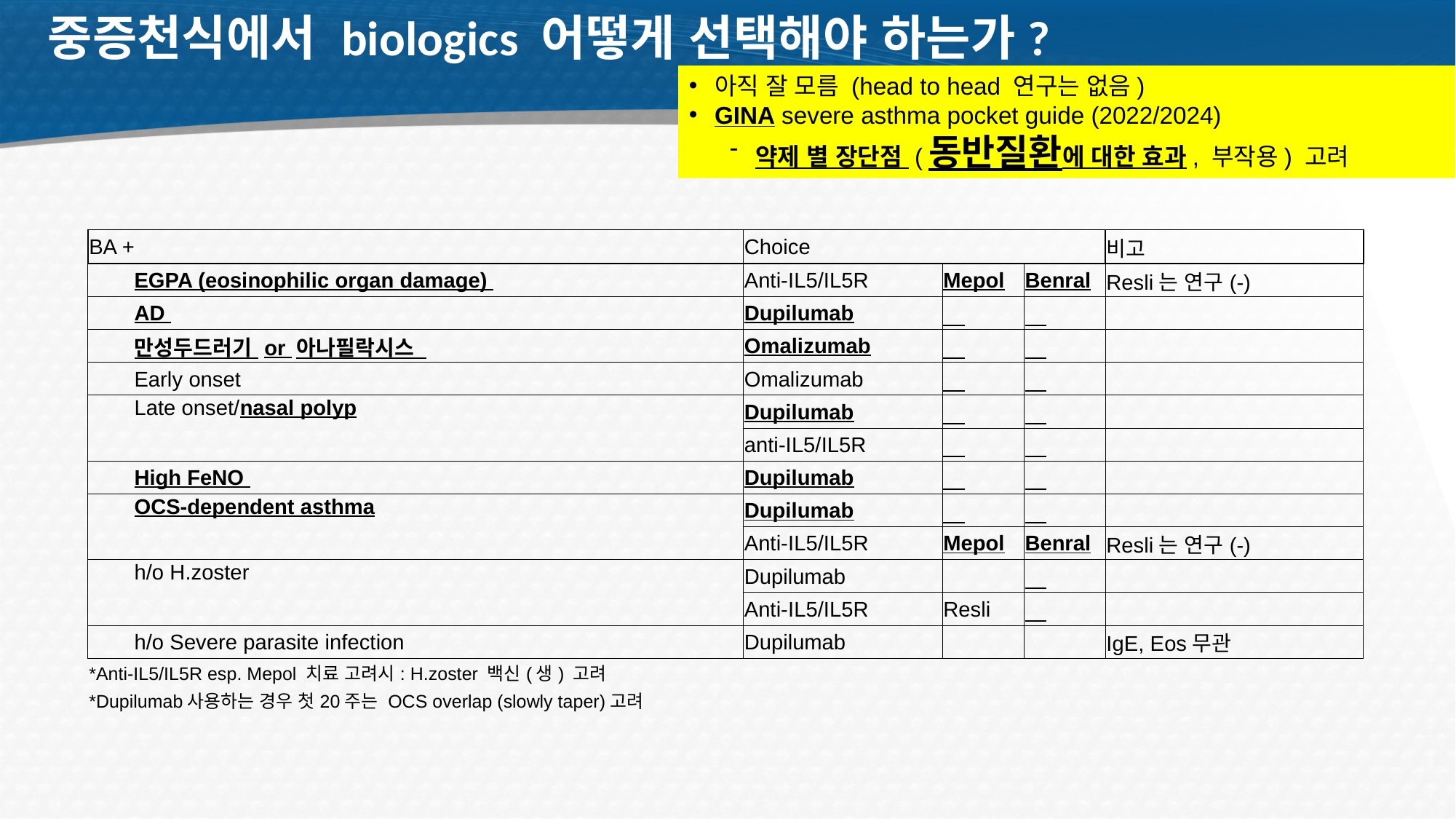

# 중증천식에서 biologics 어떻게 선택해야 하는가?
아직 잘 모름 (head to head 연구는 없음)
GINA severe asthma pocket guide (2022/2024)
약제 별 장단점 (동반질환에 대한 효과, 부작용) 고려
| BA + | Choice |  |  | 비고 |
| --- | --- | --- | --- | --- |
| EGPA (eosinophilic organ damage) | Anti-IL5/IL5R | Mepol | Benral | Resli는 연구(-) |
| AD | Dupilumab |  |  |  |
| 만성두드러기 or 아나필락시스 | Omalizumab |  |  |  |
| Early onset | Omalizumab |  |  |  |
| Late onset/nasal polyp | Dupilumab |  |  |  |
|  | anti-IL5/IL5R |  |  |  |
| High FeNO | Dupilumab |  |  |  |
| OCS-dependent asthma | Dupilumab |  |  |  |
|  | Anti-IL5/IL5R | Mepol | Benral | Resli는 연구(-) |
| h/o H.zoster | Dupilumab |  |  |  |
|  | Anti-IL5/IL5R | Resli |  |  |
| h/o Severe parasite infection | Dupilumab |  |  | IgE, Eos무관 |
| \*Anti-IL5/IL5R esp. Mepol 치료 고려시: H.zoster 백신(생) 고려 |  |  |  |  |
| \*Dupilumab사용하는 경우 첫20주는 OCS overlap (slowly taper)고려 |  |  |  |  |